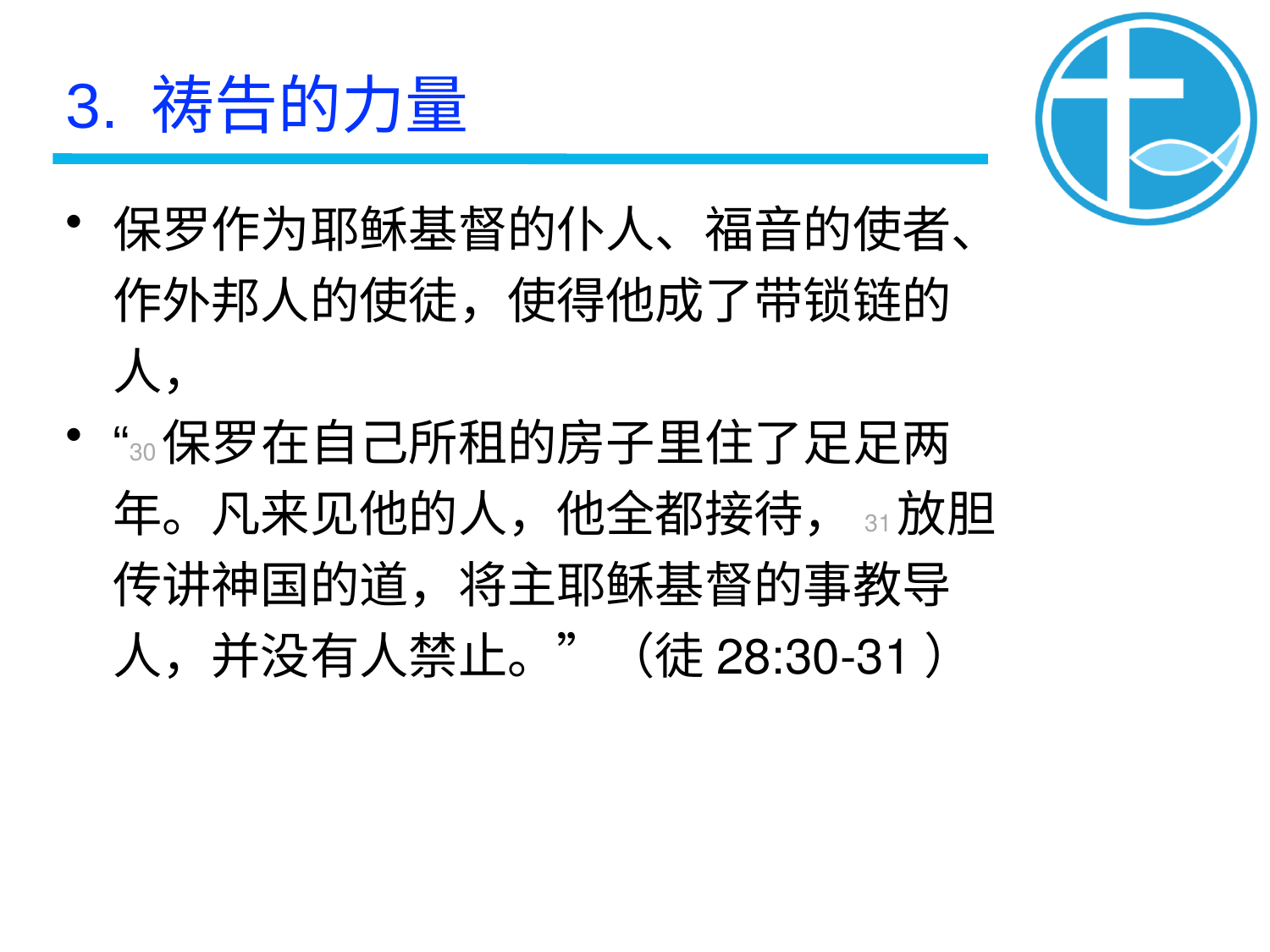

3. 祷告的力量
保罗作为耶稣基督的仆人、福音的使者、作外邦人的使徒，使得他成了带锁链的人，
“30保罗在自己所租的房子里住了足足两年。凡来见他的人，他全都接待，31放胆传讲神国的道，将主耶稣基督的事教导人，并没有人禁止。”（徒28:30-31）